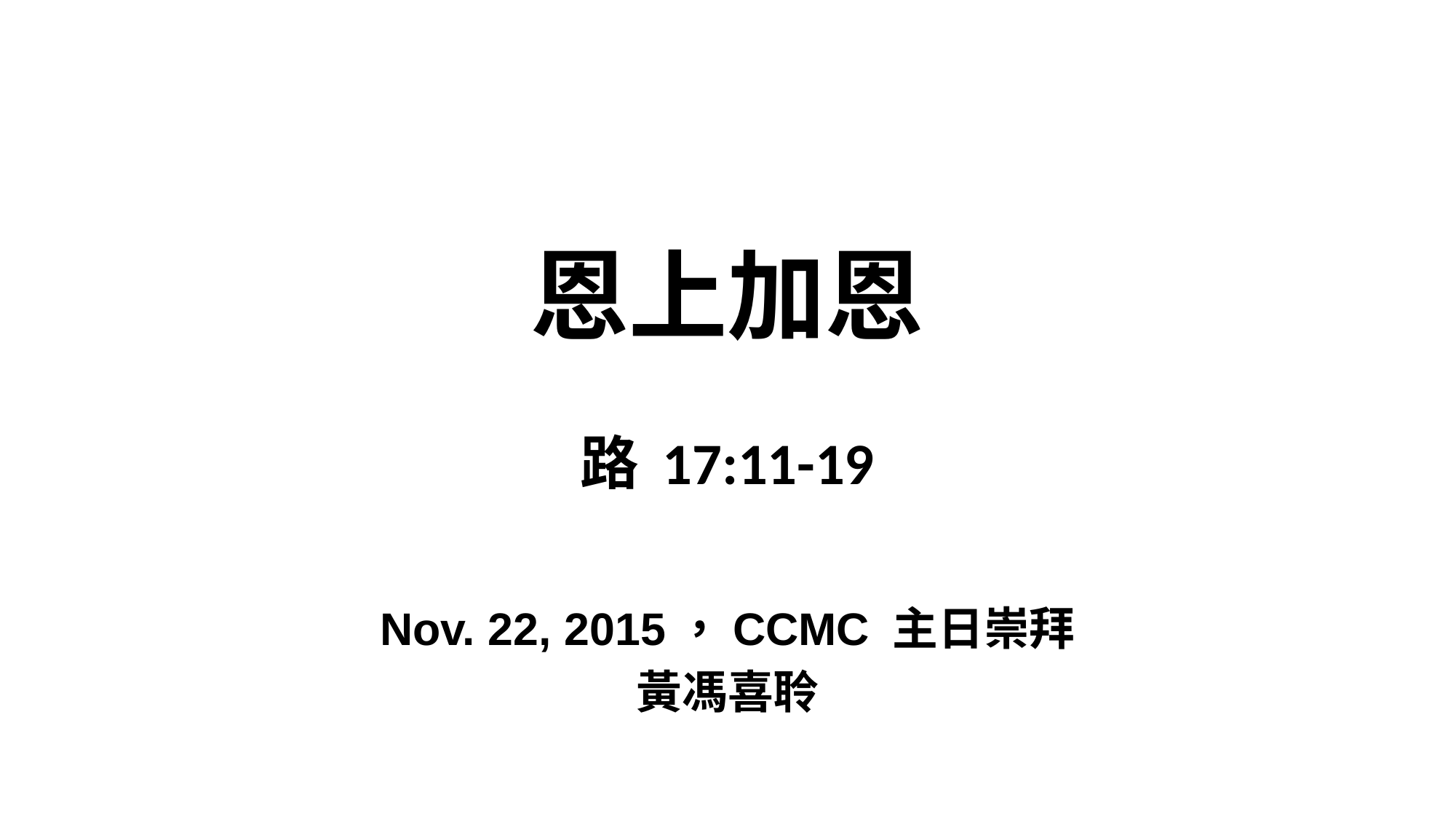

# 恩上加恩 路 17:11-19

Nov. 22, 2015，CCMC 主日崇拜
黃馮喜聆